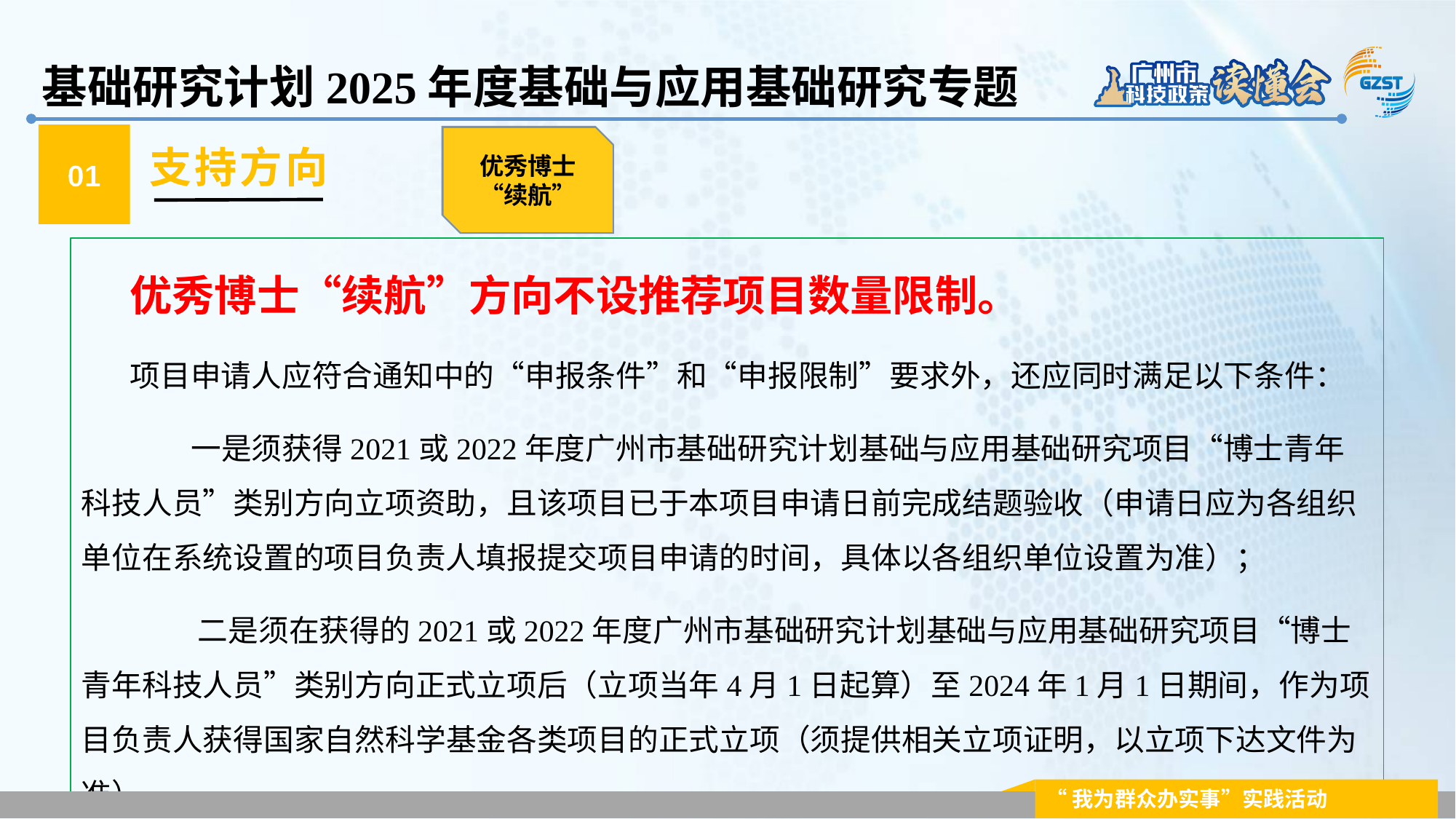

基础研究计划2025年度基础与应用基础研究专题
01
支持方向
青年博士“启航”
优秀博士“续航”
优秀博士“续航”方向不设推荐项目数量限制。
项目申请人应符合通知中的“申报条件”和“申报限制”要求外，还应同时满足以下条件：
        一是须获得2021或2022年度广州市基础研究计划基础与应用基础研究项目“博士青年科技人员”类别方向立项资助，且该项目已于本项目申请日前完成结题验收（申请日应为各组织单位在系统设置的项目负责人填报提交项目申请的时间，具体以各组织单位设置为准）；
         二是须在获得的2021或2022年度广州市基础研究计划基础与应用基础研究项目“博士青年科技人员”类别方向正式立项后（立项当年4月1日起算）至2024年1月1日期间，作为项目负责人获得国家自然科学基金各类项目的正式立项（须提供相关立项证明，以立项下达文件为准）。
“我为群众办实事”实践活动